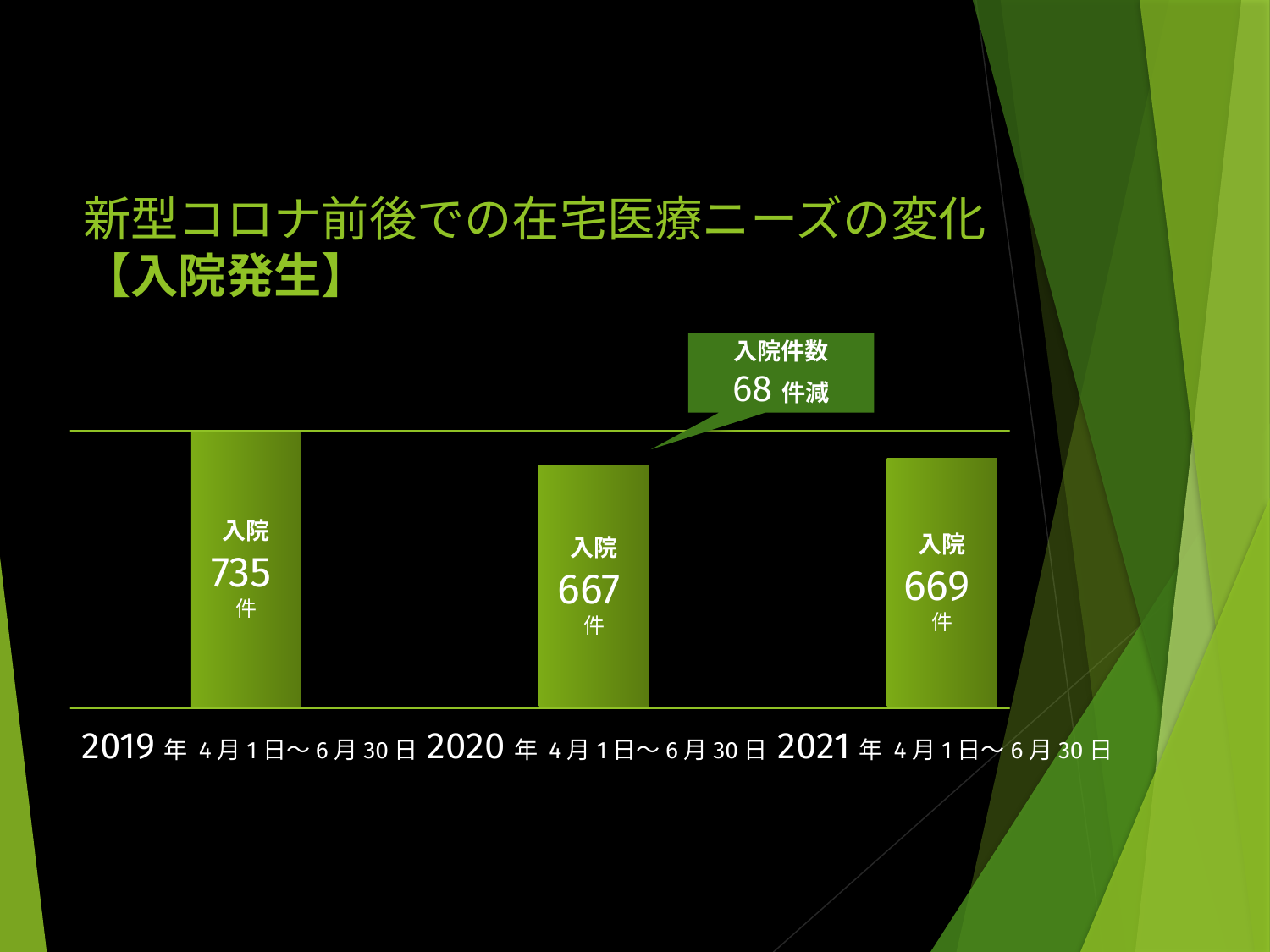

# 新型コロナ前後での在宅医療ニーズの変化 【入院発生】
入院件数
68件減
入院
735件
入院
669件
入院
667件
2019年 4月1日～6月30日
2020年 4月1日～6月30日
2021年 4月1日～6月30日